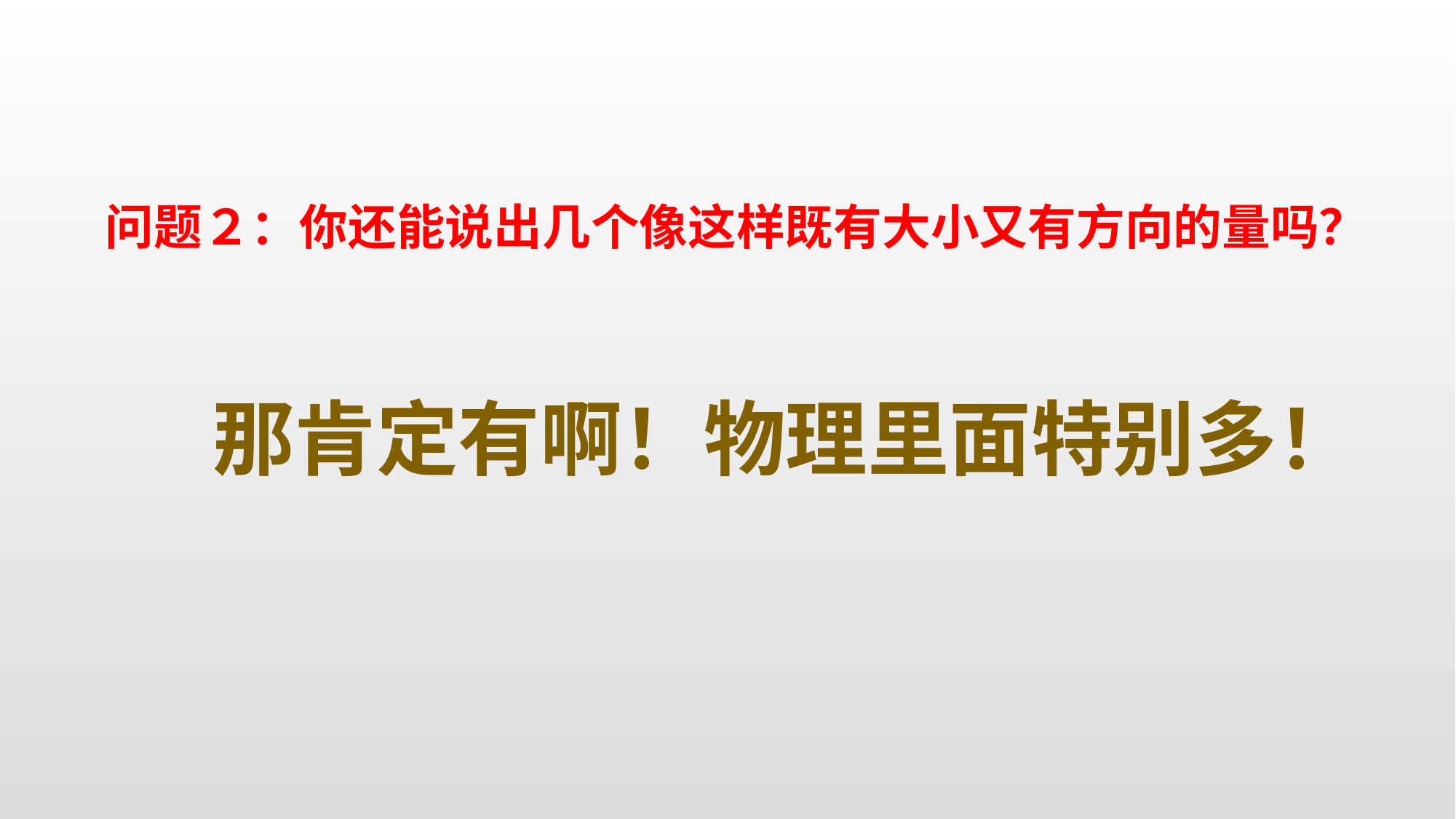

#

问题２：你还能说出几个像这样既有大小又有方向的量吗？
那肯定有啊！物理里面特别多！